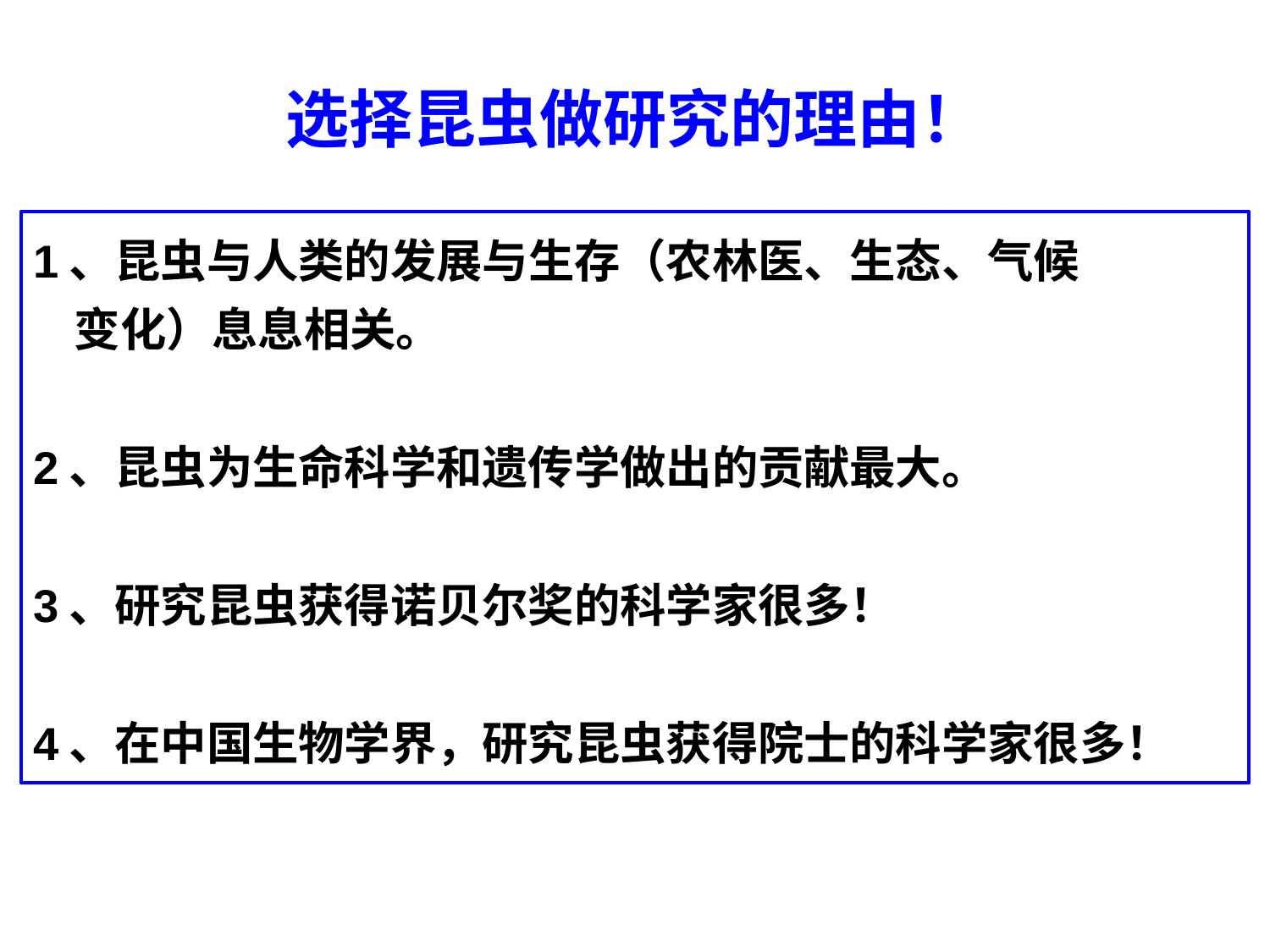

# 选择昆虫做研究的理由！
1、昆虫与人类的发展与生存（农林医、生态、气候
   变化）息息相关。

2、昆虫为生命科学和遗传学做出的贡献最大。

3、研究昆虫获得诺贝尔奖的科学家很多！

4、在中国生物学界，研究昆虫获得院士的科学家很多！